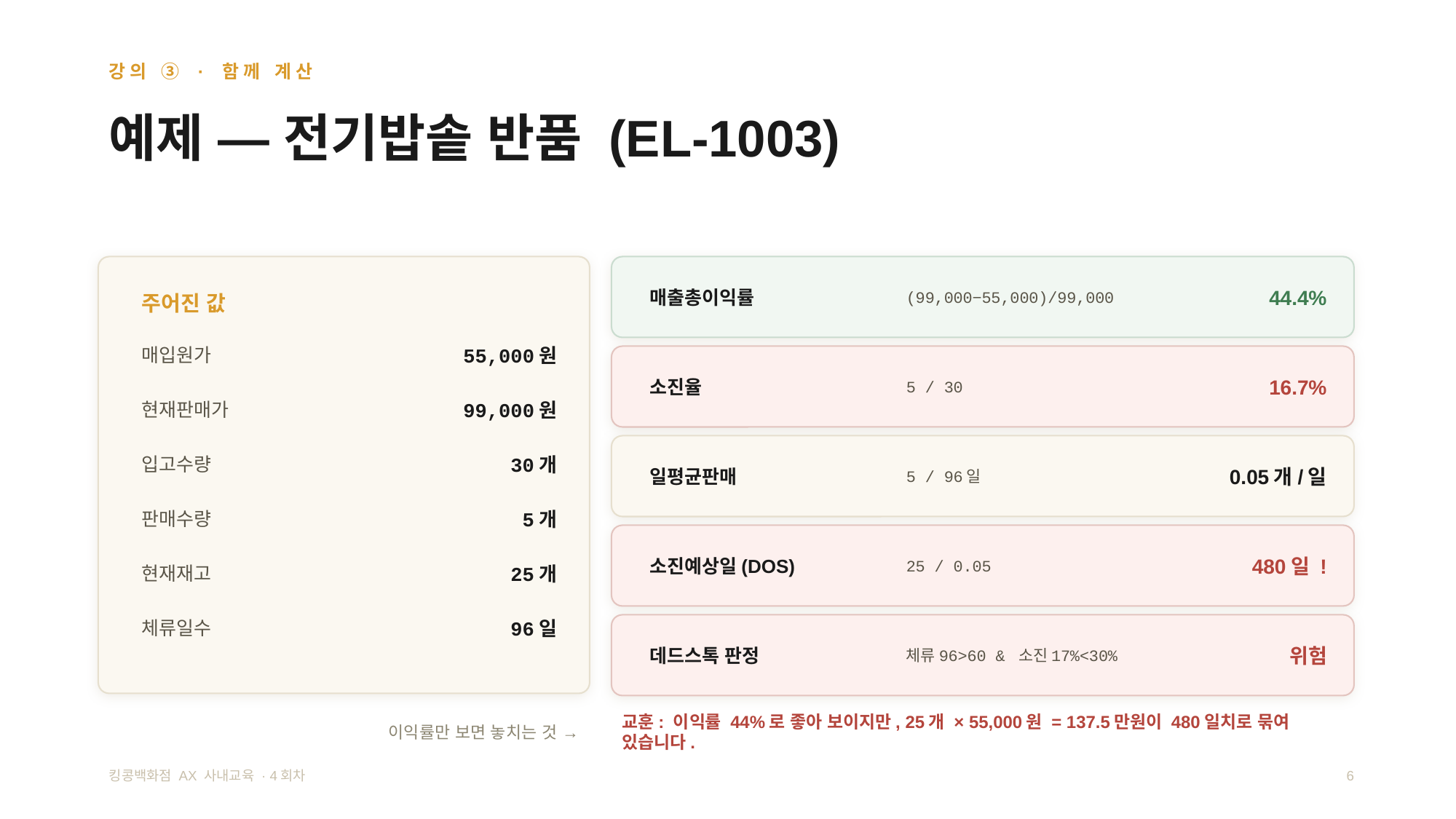

강의 ③ · 함께 계산
예제 — 전기밥솥 반품 (EL-1003)

매출총이익률
(99,000−55,000)/99,000
44.4%
주어진 값
매입원가
55,000원

소진율
5 / 30
16.7%
현재판매가
99,000원

입고수량
30개
일평균판매
5 / 96일
0.05개/일
판매수량
5개

소진예상일(DOS)
25 / 0.05
480일 !
현재재고
25개
체류일수
96일

데드스톡 판정
체류96>60 & 소진17%<30%
위험
이익률만 보면 놓치는 것 →
교훈: 이익률 44%로 좋아 보이지만, 25개 × 55,000원 = 137.5만원이 480일치로 묶여 있습니다.
킹콩백화점 AX 사내교육 · 4회차
6